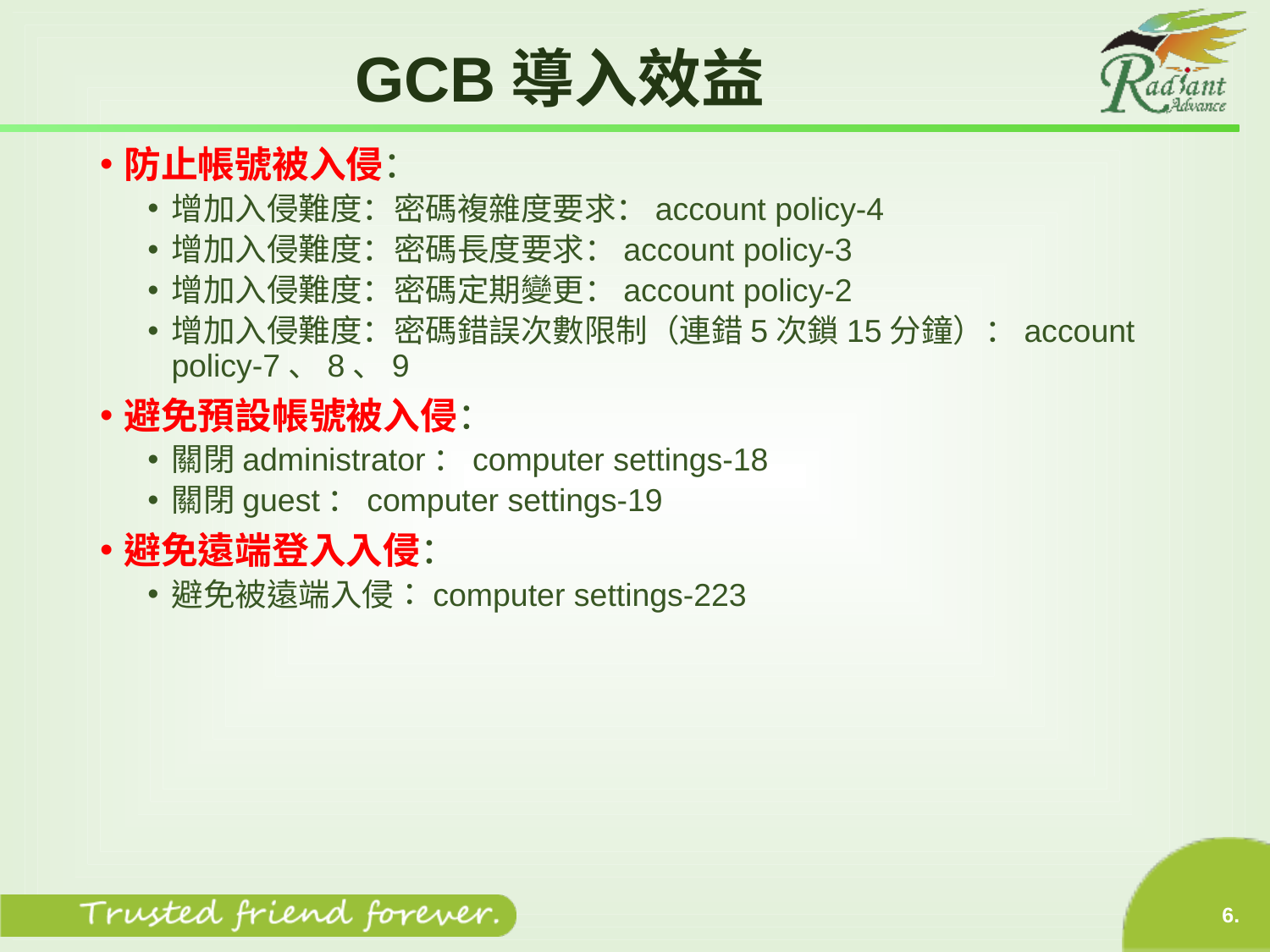

# GCB導入效益
防止帳號被入侵：
增加入侵難度：密碼複雜度要求：account policy-4
增加入侵難度：密碼長度要求：account policy-3
增加入侵難度：密碼定期變更：account policy-2
增加入侵難度：密碼錯誤次數限制（連錯5次鎖15分鐘）：account policy-7、8、9
避免預設帳號被入侵：
關閉administrator：computer settings-18
關閉guest：computer settings-19
避免遠端登入入侵：
避免被遠端入侵：computer settings-223

6.